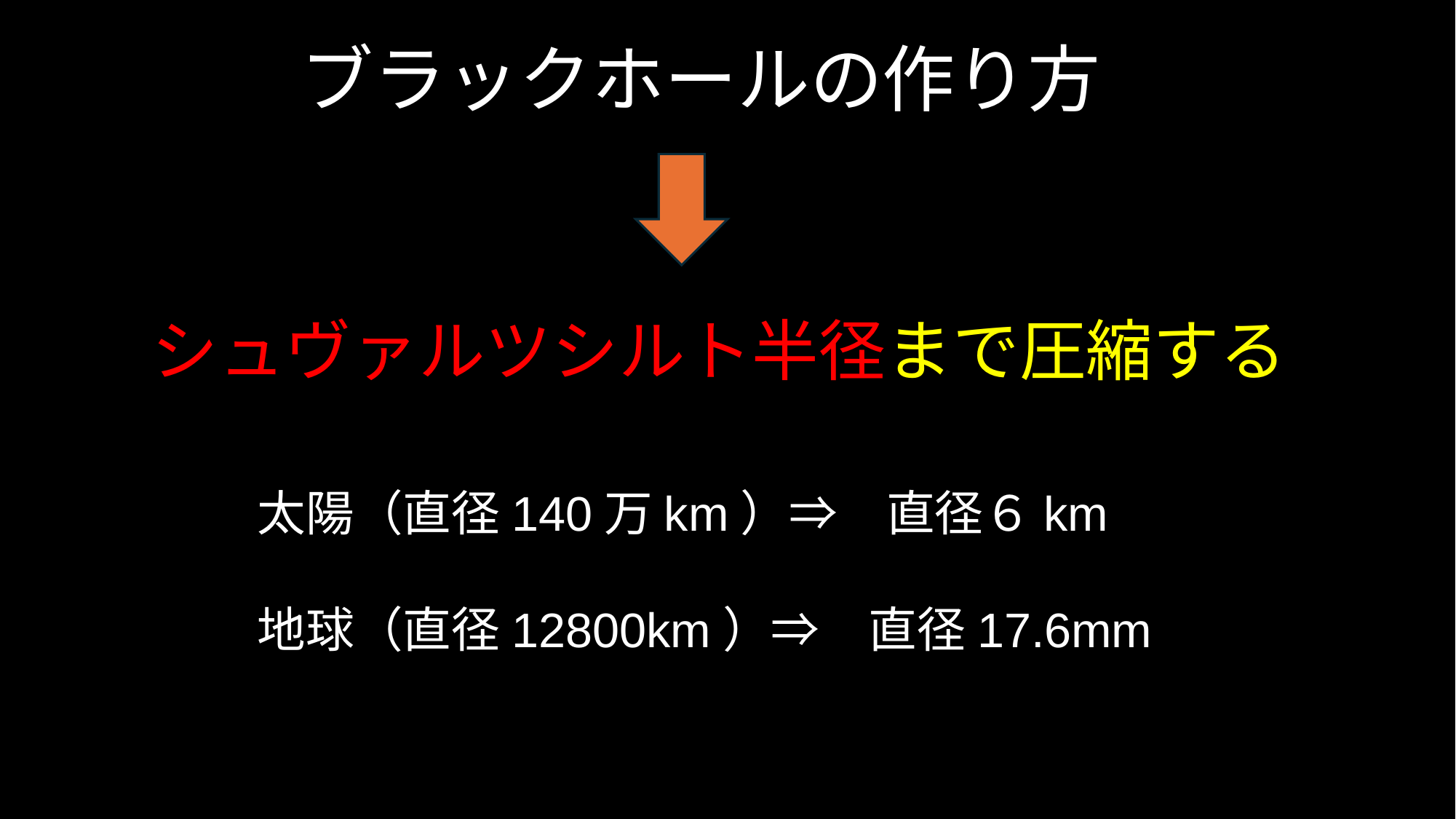

# ブラックホールの作り方

シュヴァルツシルト半径まで圧縮する
太陽（直径140万km）⇒　直径６km

地球（直径12800km）⇒　直径17.6mm